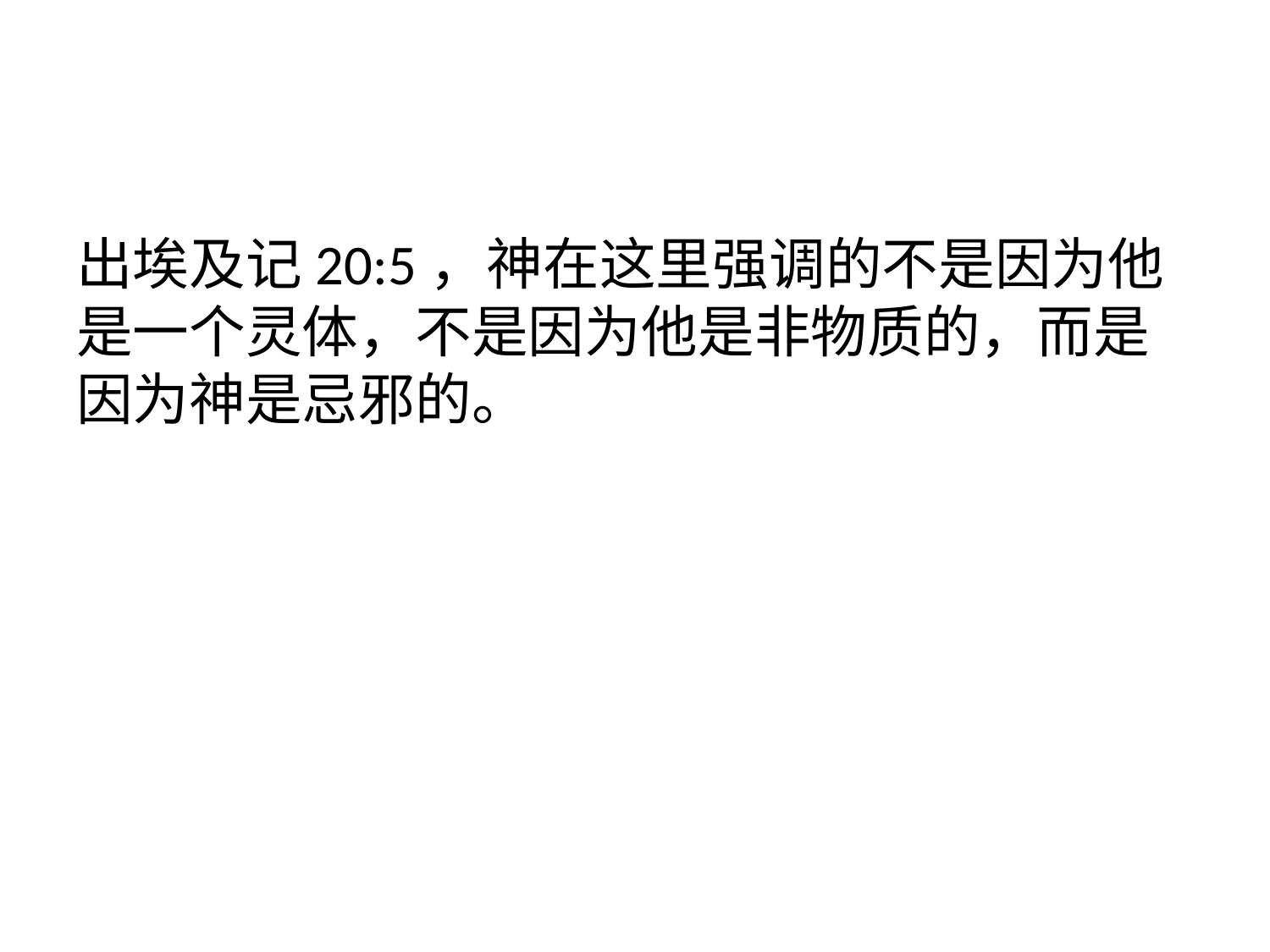

#
出埃及记20:5，神在这里强调的不是因为他是一个灵体，不是因为他是非物质的，而是因为神是忌邪的。